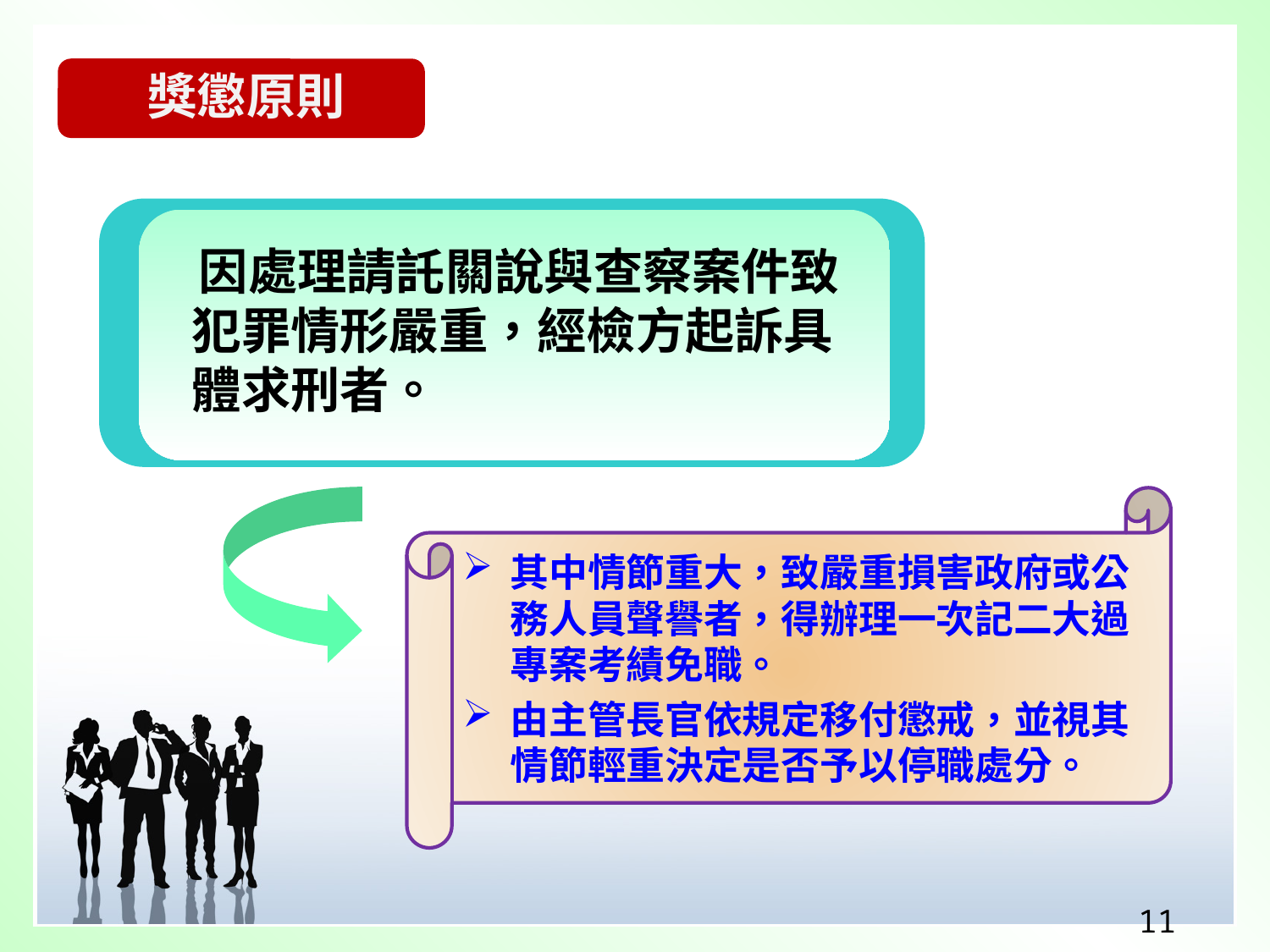

獎懲原則

   因處理請託關說與查察案件致犯罪情形嚴重，經檢方起訴具體求刑者。

其中情節重大，致嚴重損害政府或公務人員聲譽者，得辦理一次記二大過專案考績免職。
由主管長官依規定移付懲戒，並視其情節輕重決定是否予以停職處分。
                                     11